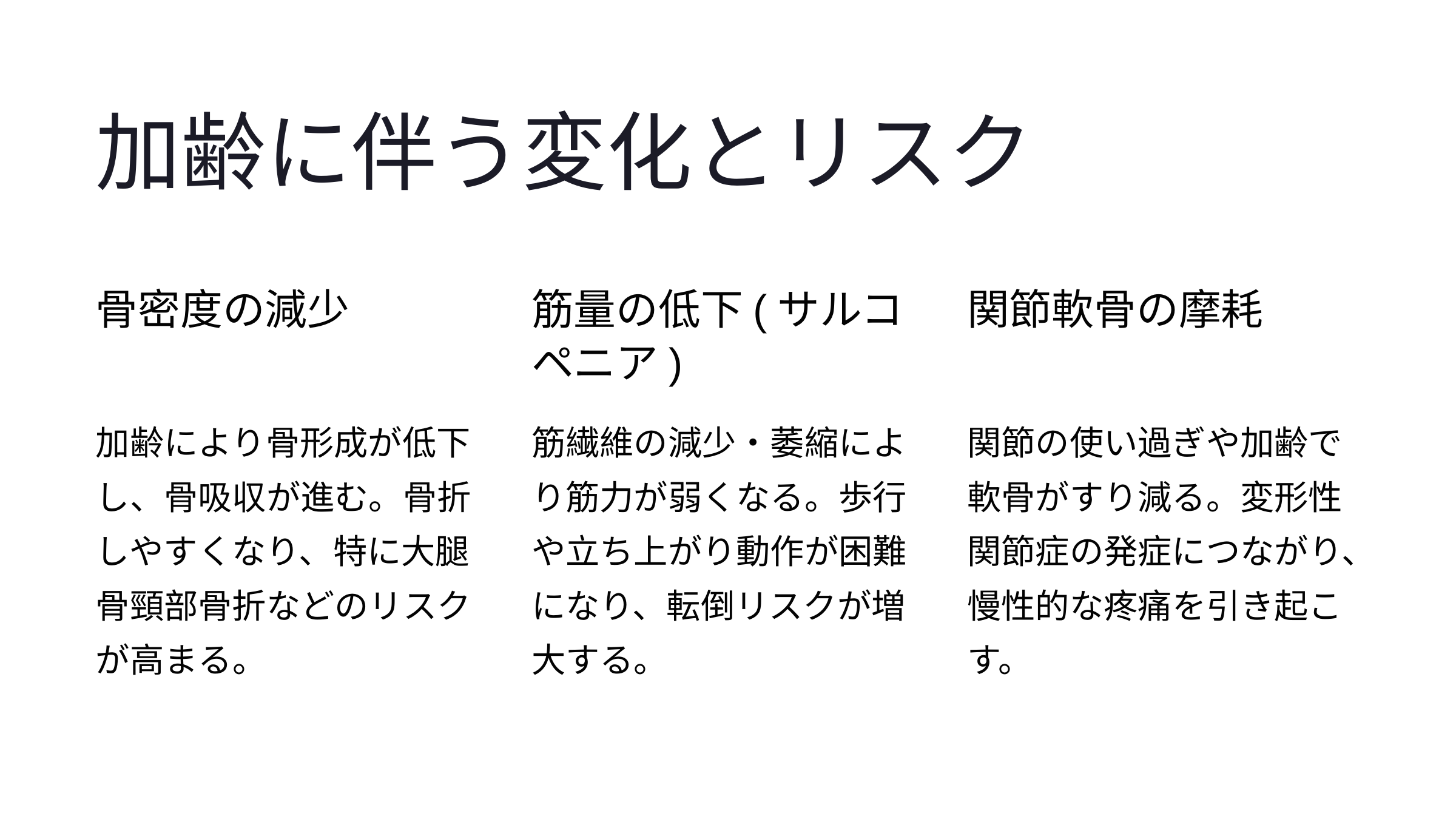

加齢に伴う変化とリスク
骨密度の減少
筋量の低下(サルコペニア)
関節軟骨の摩耗
加齢により骨形成が低下し、骨吸収が進む。骨折しやすくなり、特に大腿骨頸部骨折などのリスクが高まる。
筋繊維の減少・萎縮により筋力が弱くなる。歩行や立ち上がり動作が困難になり、転倒リスクが増大する。
関節の使い過ぎや加齢で軟骨がすり減る。変形性関節症の発症につながり、慢性的な疼痛を引き起こす。